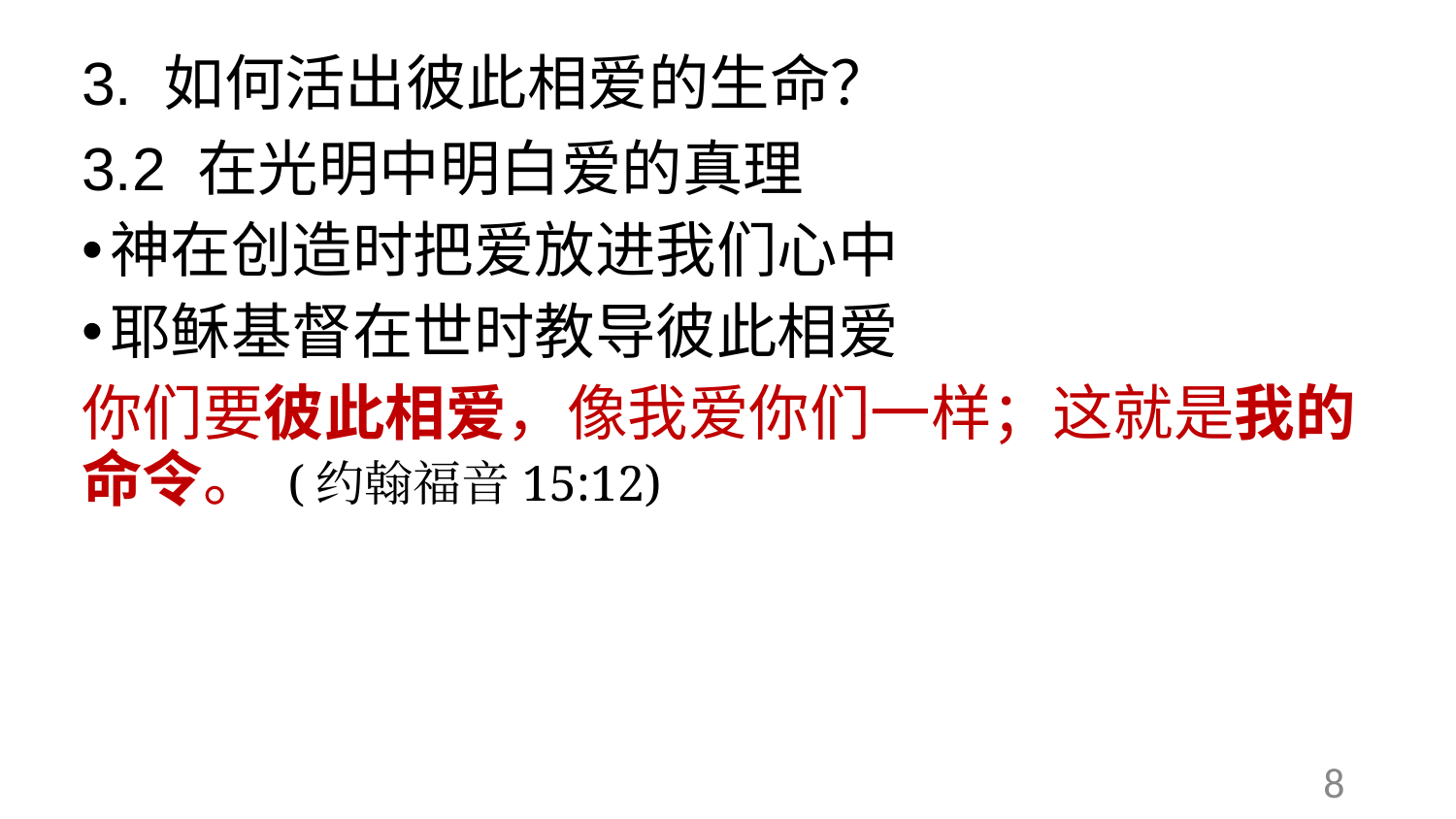

# 3. 如何活出彼此相爱的生命？
3.2 在光明中明白爱的真理
神在创造时把爱放进我们心中
耶稣基督在世时教导彼此相爱
你们要彼此相爱，像我爱你们一样；这就是我的命令。 (约翰福音15:12)
8